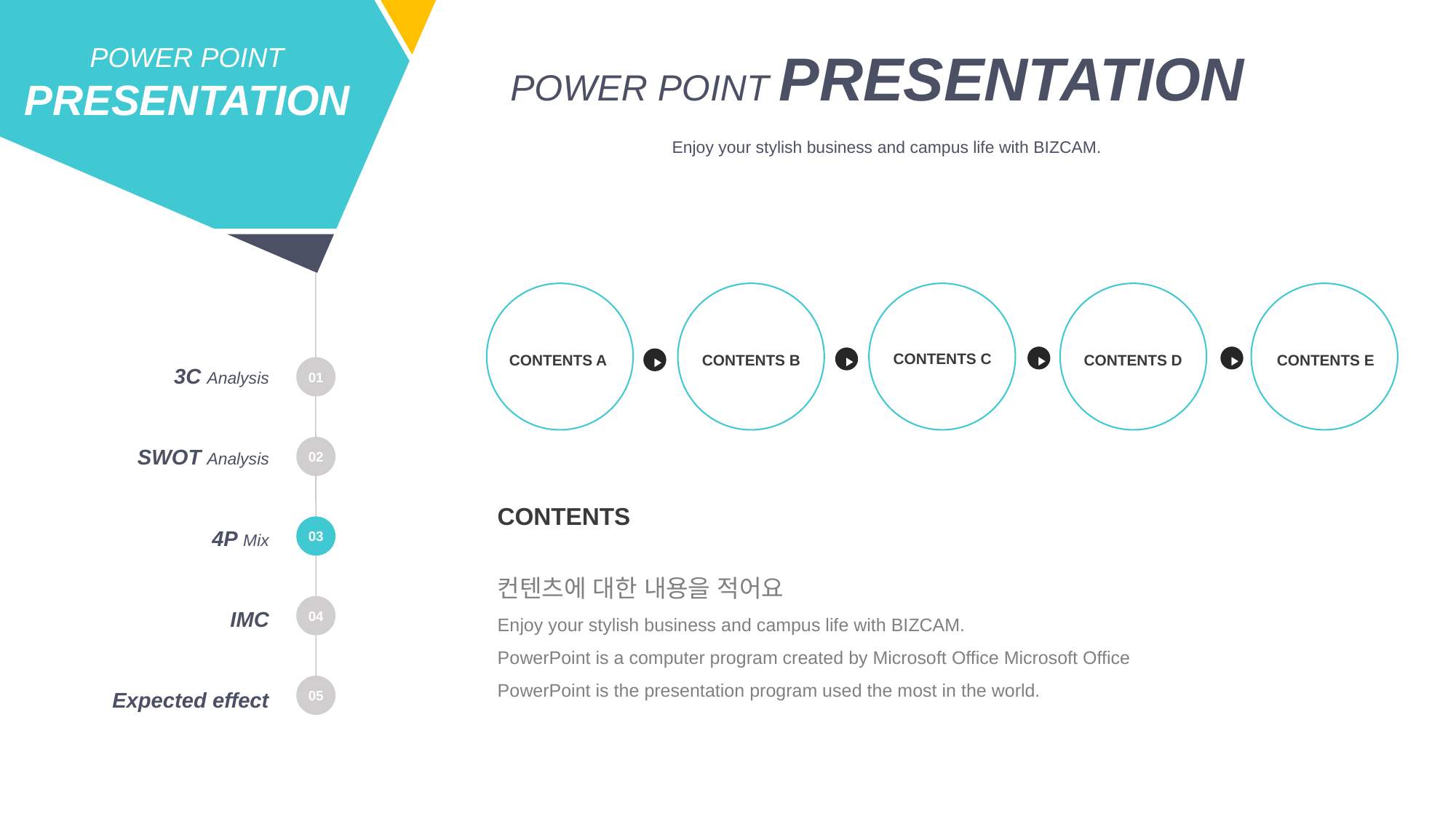

POWER POINT PRESENTATION
POWER POINT PRESENTATION
Enjoy your stylish business and campus life with BIZCAM.

CONTENTS C
CONTENTS A
CONTENTS B
CONTENTS D
CONTENTS E
▶

▶

▶

▶

3C Analysis
01
02
SWOT Analysis
CONTENTS
컨텐츠에 대한 내용을 적어요
Enjoy your stylish business and campus life with BIZCAM.
PowerPoint is a computer program created by Microsoft Office Microsoft Office PowerPoint is the presentation program used the most in the world.
03
4P Mix
04
IMC
05
Expected effect